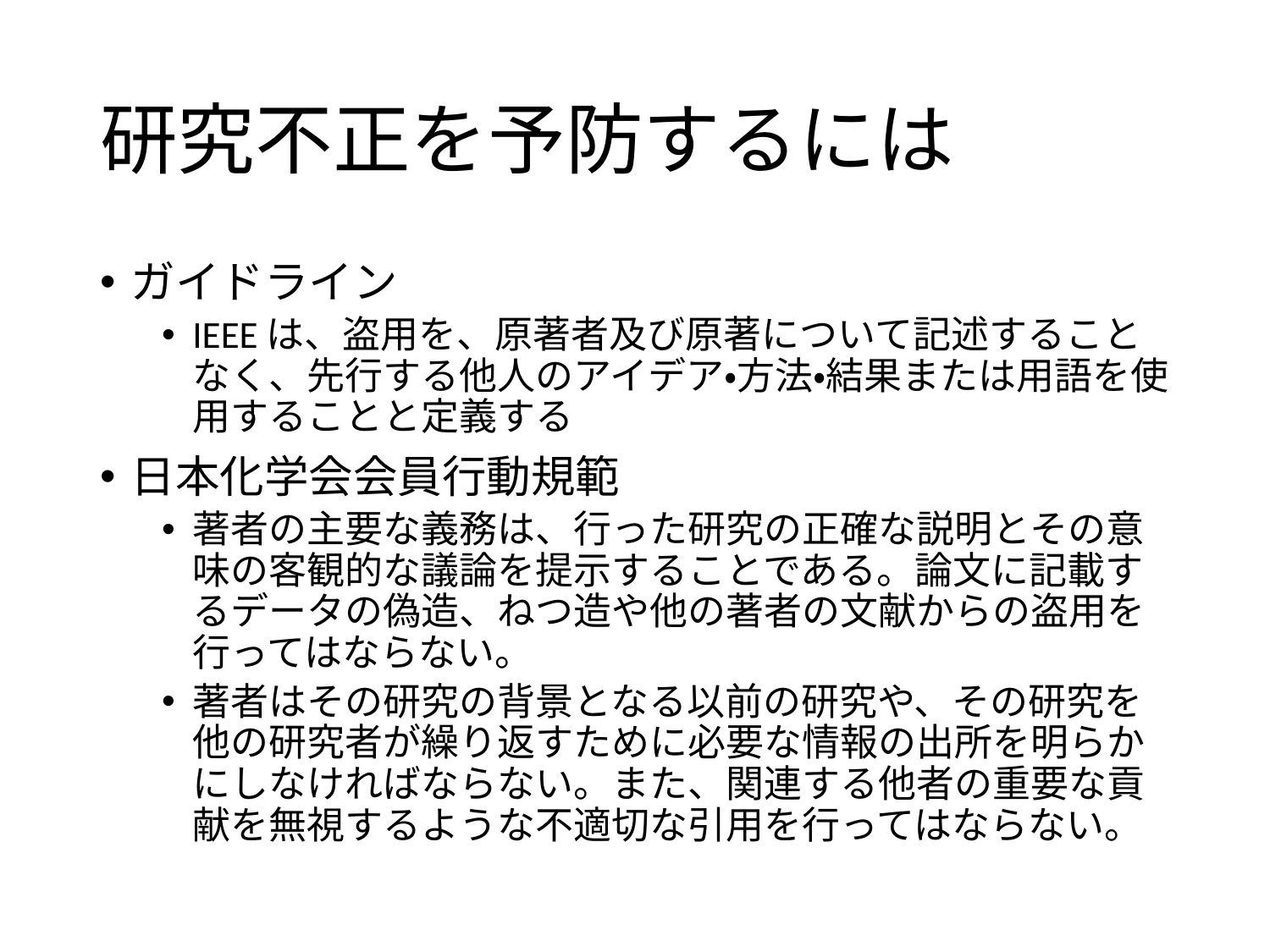

# 研究不正を予防するには
ガイドライン
IEEEは、盗用を、原著者及び原著について記述することなく、先行する他人のアイデア・方法・結果または用語を使用することと定義する
日本化学会会員行動規範
著者の主要な義務は、行った研究の正確な説明とその意味の客観的な議論を提示することである。論文に記載するデータの偽造、ねつ造や他の著者の文献からの盗用を行ってはならない。
著者はその研究の背景となる以前の研究や、その研究を他の研究者が繰り返すために必要な情報の出所を明らかにしなければならない。また、関連する他者の重要な貢献を無視するような不適切な引用を行ってはならない。